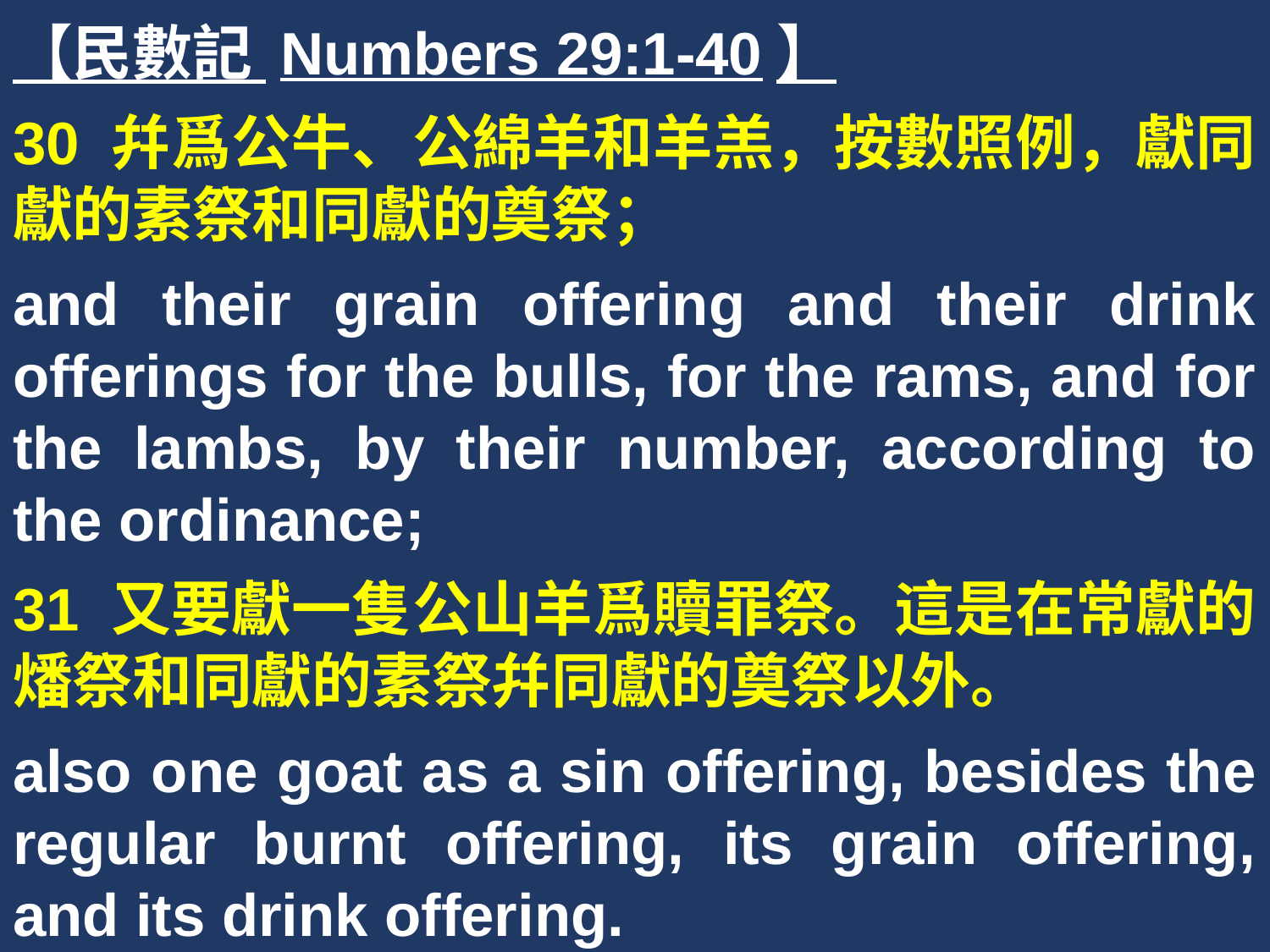

【民數記 Numbers 29:1-40】
30 幷爲公牛、公綿羊和羊羔，按數照例，獻同獻的素祭和同獻的奠祭；
and their grain offering and their drink offerings for the bulls, for the rams, and for the lambs, by their number, according to the ordinance;
31 又要獻一隻公山羊爲贖罪祭。這是在常獻的燔祭和同獻的素祭幷同獻的奠祭以外。
also one goat as a sin offering, besides the regular burnt offering, its grain offering, and its drink offering.